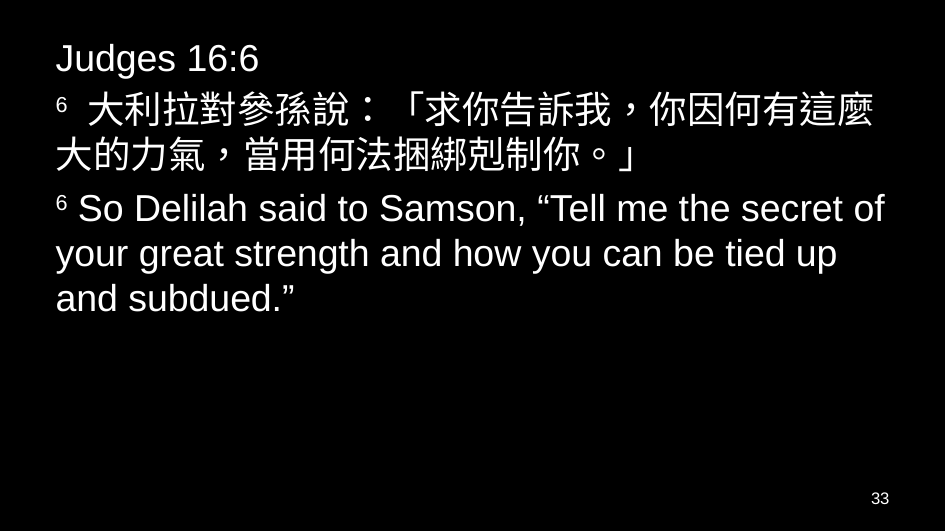

Judges 16:6
6 大利拉對參孫說：「求你告訴我，你因何有這麼大的力氣，當用何法捆綁剋制你。」
6 So Delilah said to Samson, “Tell me the secret of your great strength and how you can be tied up and subdued.”

33